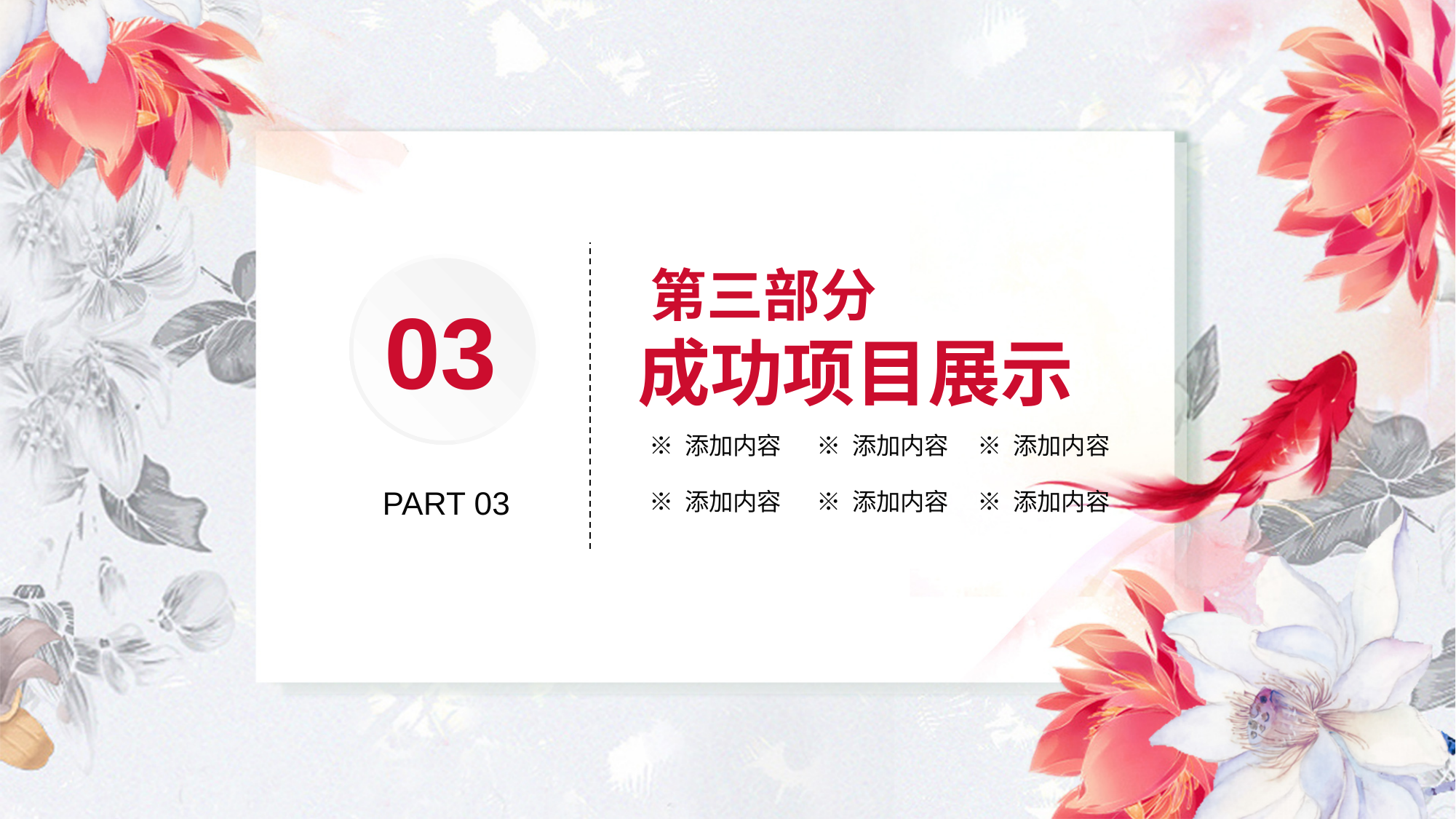

第三部分
成功项目展示

03
※ 添加内容
※ 添加内容
※ 添加内容
※ 添加内容
※ 添加内容
※ 添加内容
PART 03